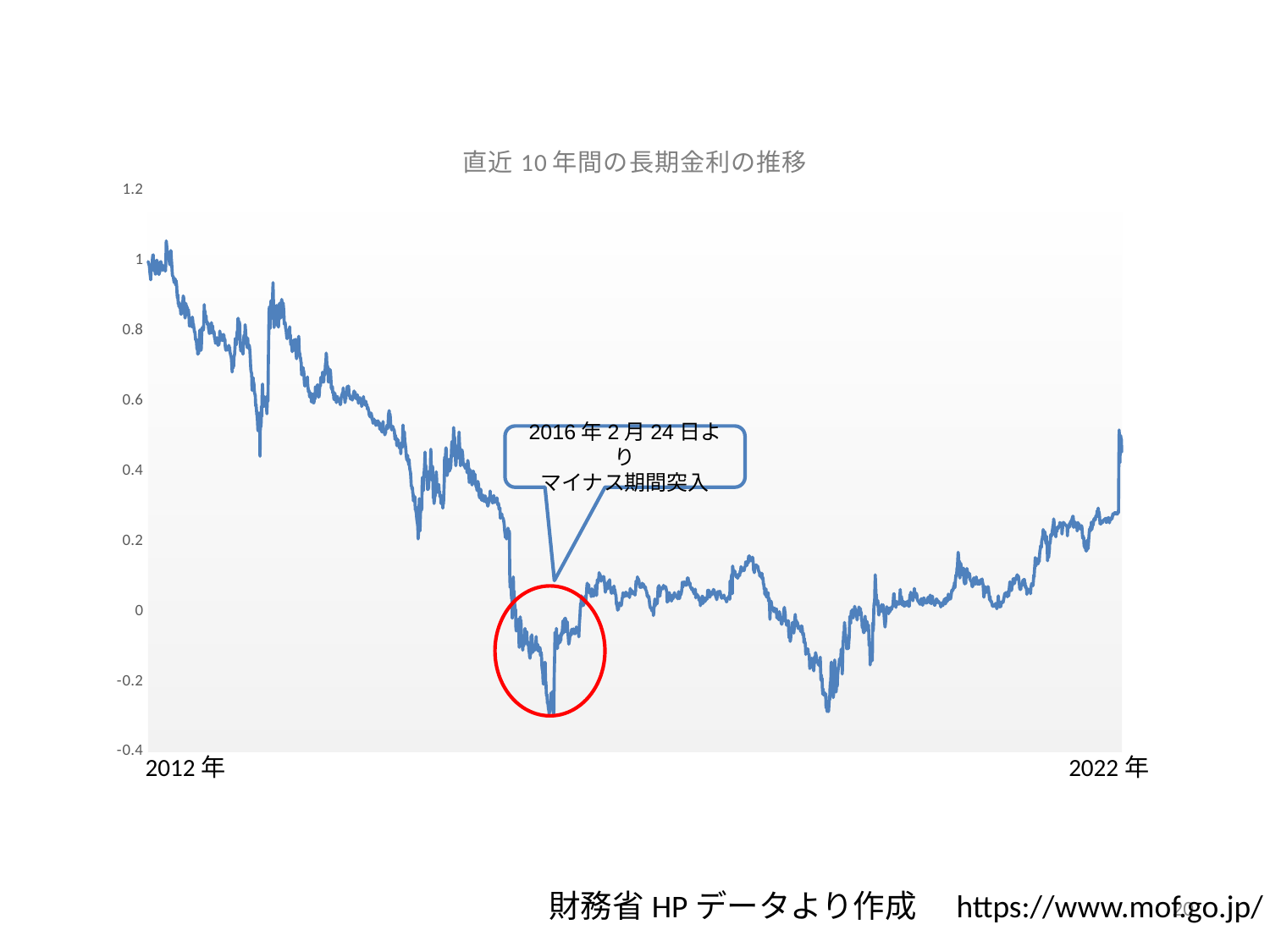

### Chart: 直近10年間の長期金利の推移

| Category |  |
|---|---|
2016年2月24日より
マイナス期間突入

2012年
2022年
財務省HPデータより作成　https://www.mof.go.jp/
20